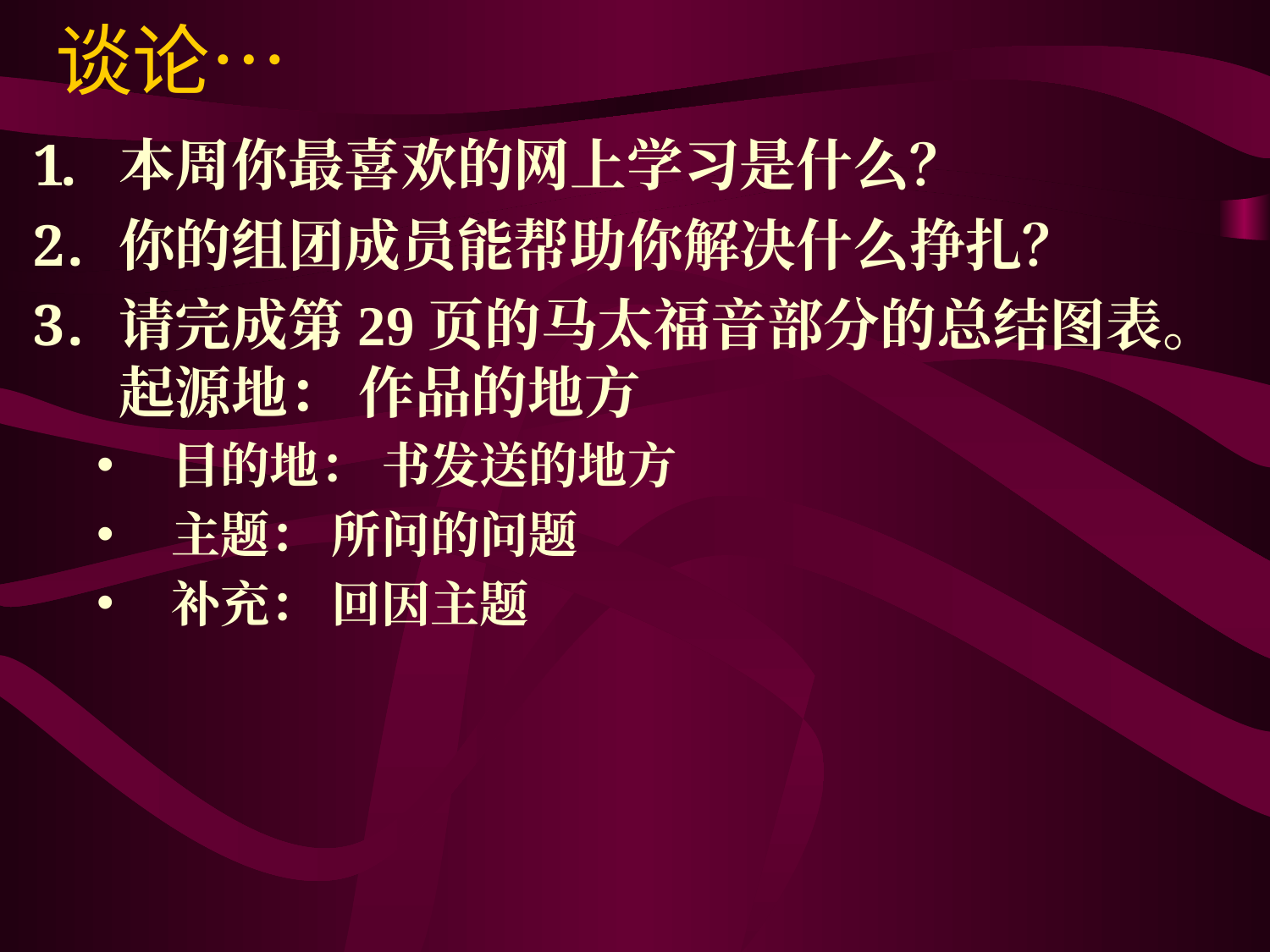

# 谈论…
本周你最喜欢的网上学习是什么？
你的组团成员能帮助你解决什么挣扎？
请完成第29页的马太福音部分的总结图表。起源地： 作品的地方
目的地： 书发送的地方
主题： 所问的问题
补充： 回因主题